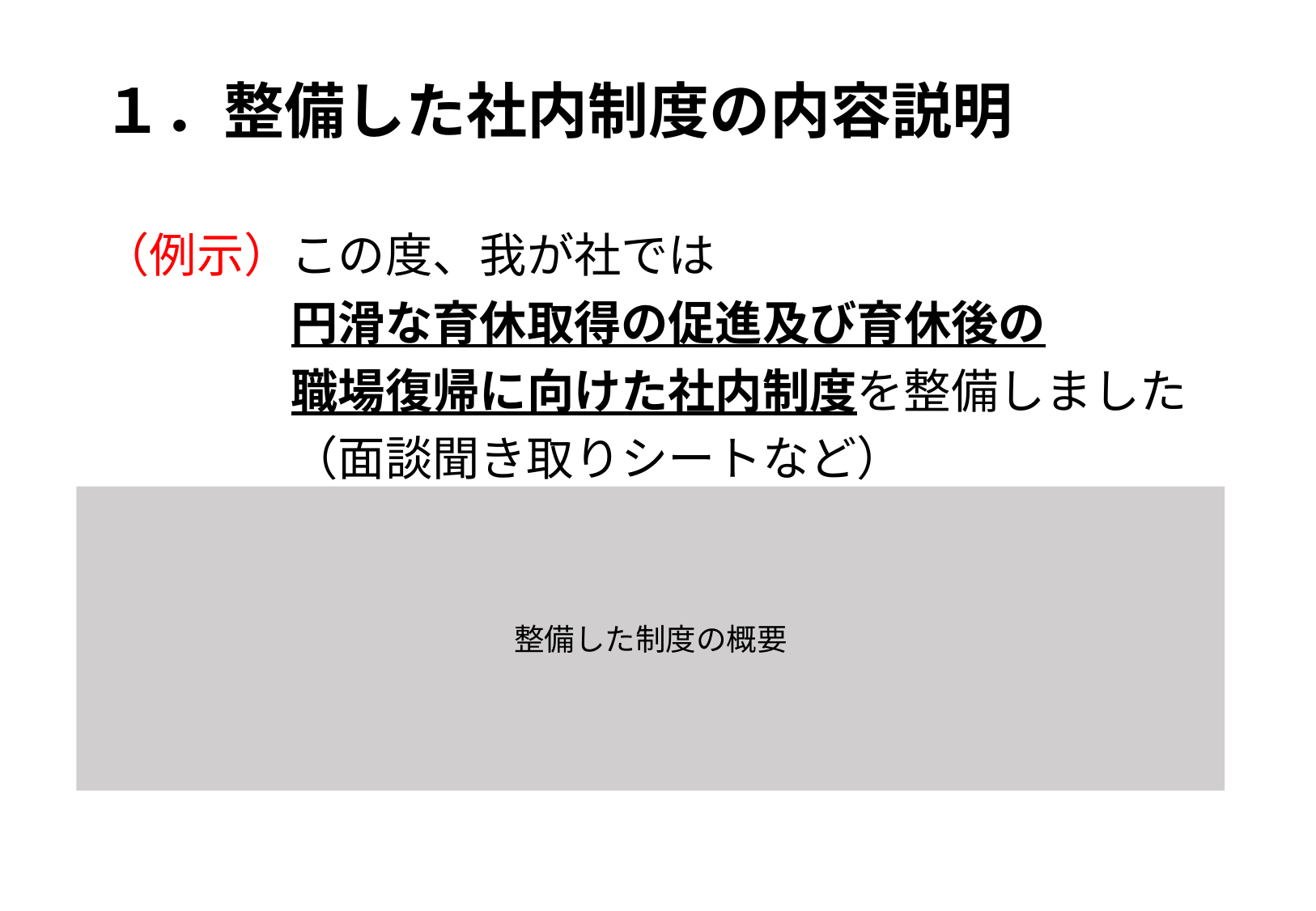

# １．整備した社内制度の内容説明

（例示）この度、我が社では
　　　　円滑な育休取得の促進及び育休後の
　　　　職場復帰に向けた社内制度を整備しました
　　　　（面談聞き取りシートなど）

整備した制度の概要